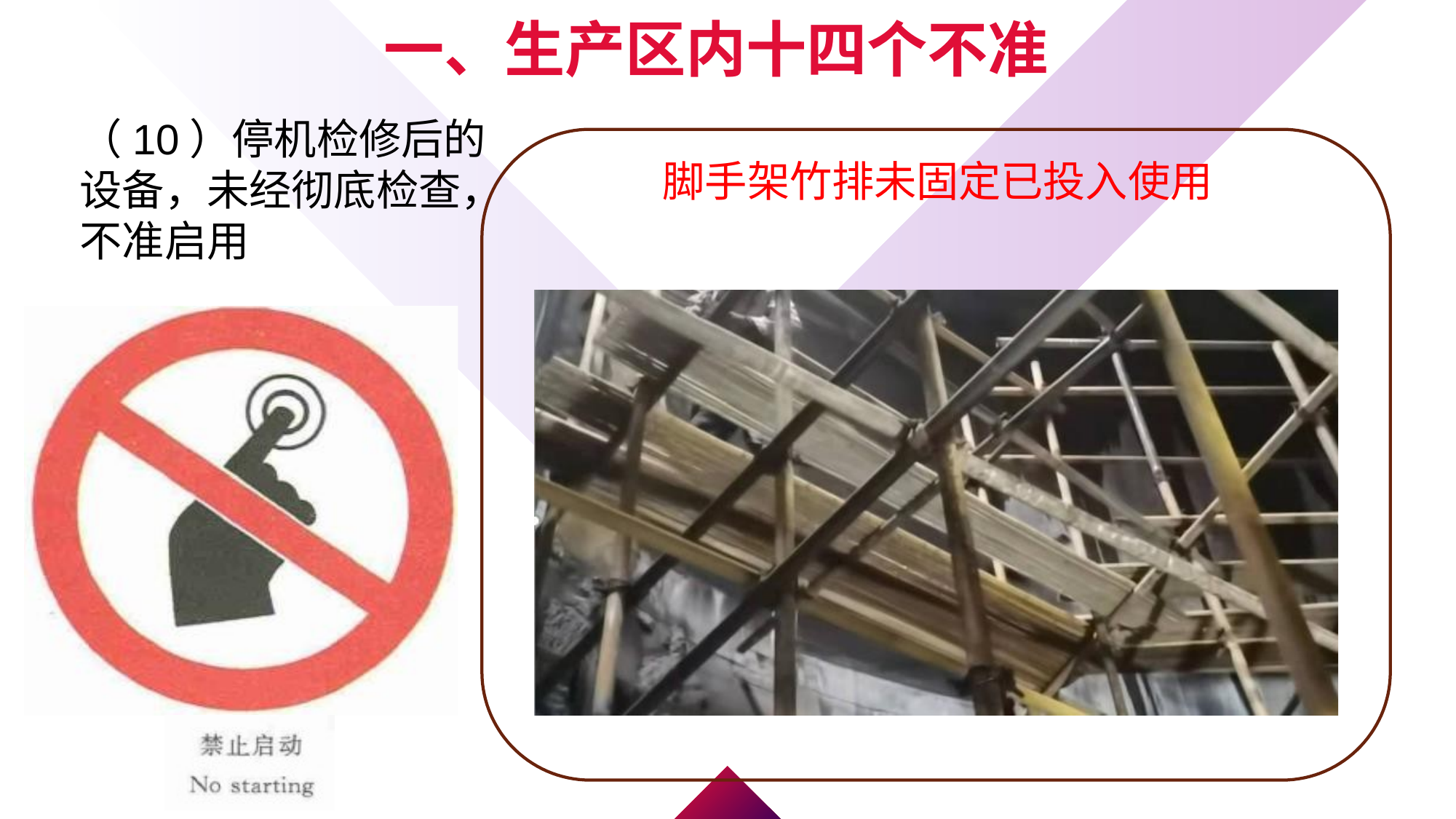

一、生产区内十四个不准
（10）停机检修后的设备，未经彻底检查，不准启用

脚手架竹排未固定已投入使用